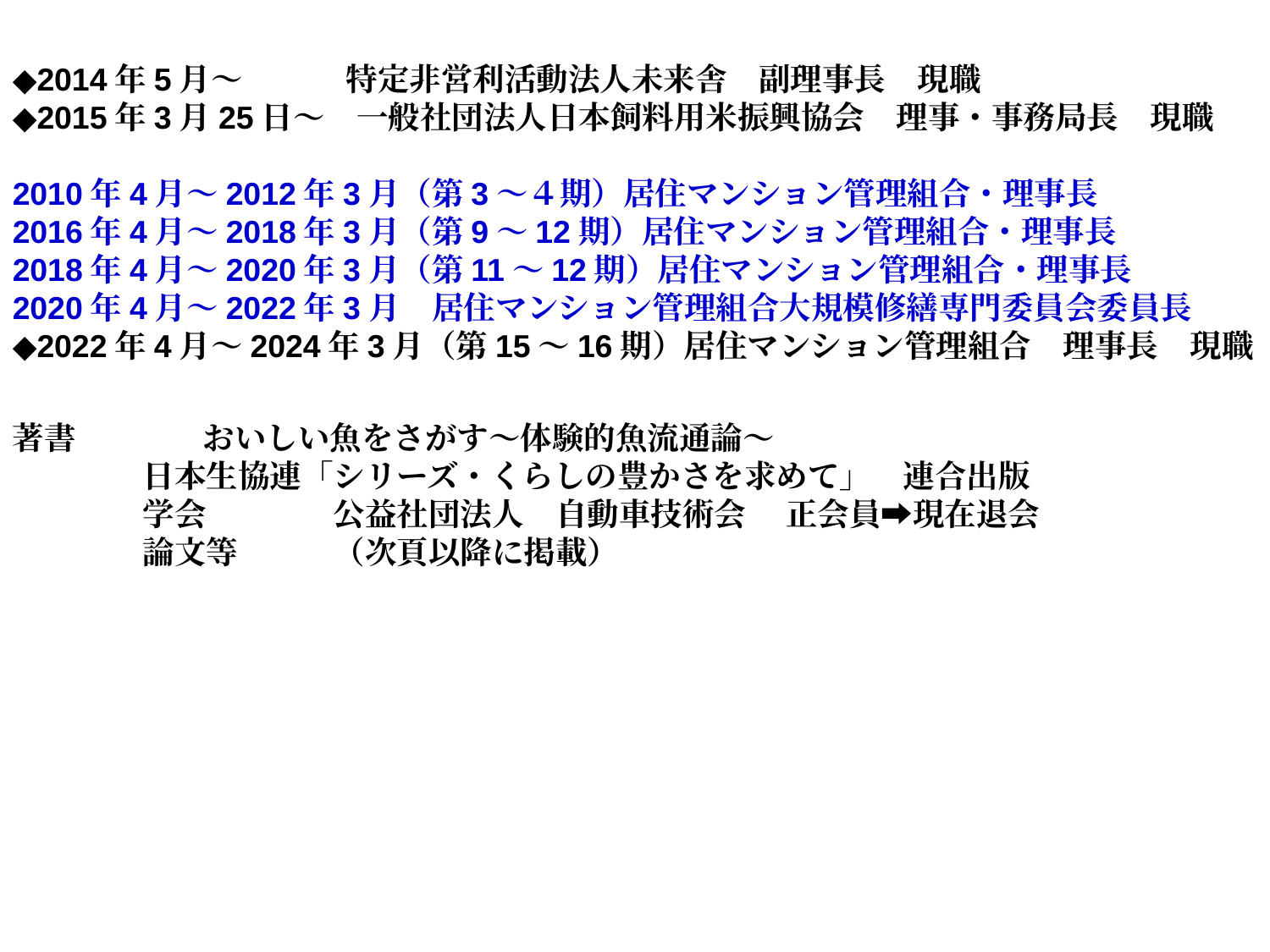

◆2014年5月～　　　 特定非営利活動法人未来舎　副理事長　現職
◆2015年3月25日～　一般社団法人日本飼料用米振興協会　理事・事務局長　現職

2010年4月～2012年3月（第3～４期）居住マンション管理組合・理事長
2016年4月～2018年3月（第9～12期）居住マンション管理組合・理事長
2018年4月～2020年3月（第11～12期）居住マンション管理組合・理事長
2020年4月～2022年3月　居住マンション管理組合大規模修繕専門委員会委員長
◆2022年4月～2024年3月（第15～16期）居住マンション管理組合　理事長　現職
著書　　　　おいしい魚をさがす～体験的魚流通論～
日本生協連「シリーズ・くらしの豊かさを求めて」　連合出版
学会　　　　公益社団法人　自動車技術会 　正会員➡現在退会
論文等　　　（次頁以降に掲載）